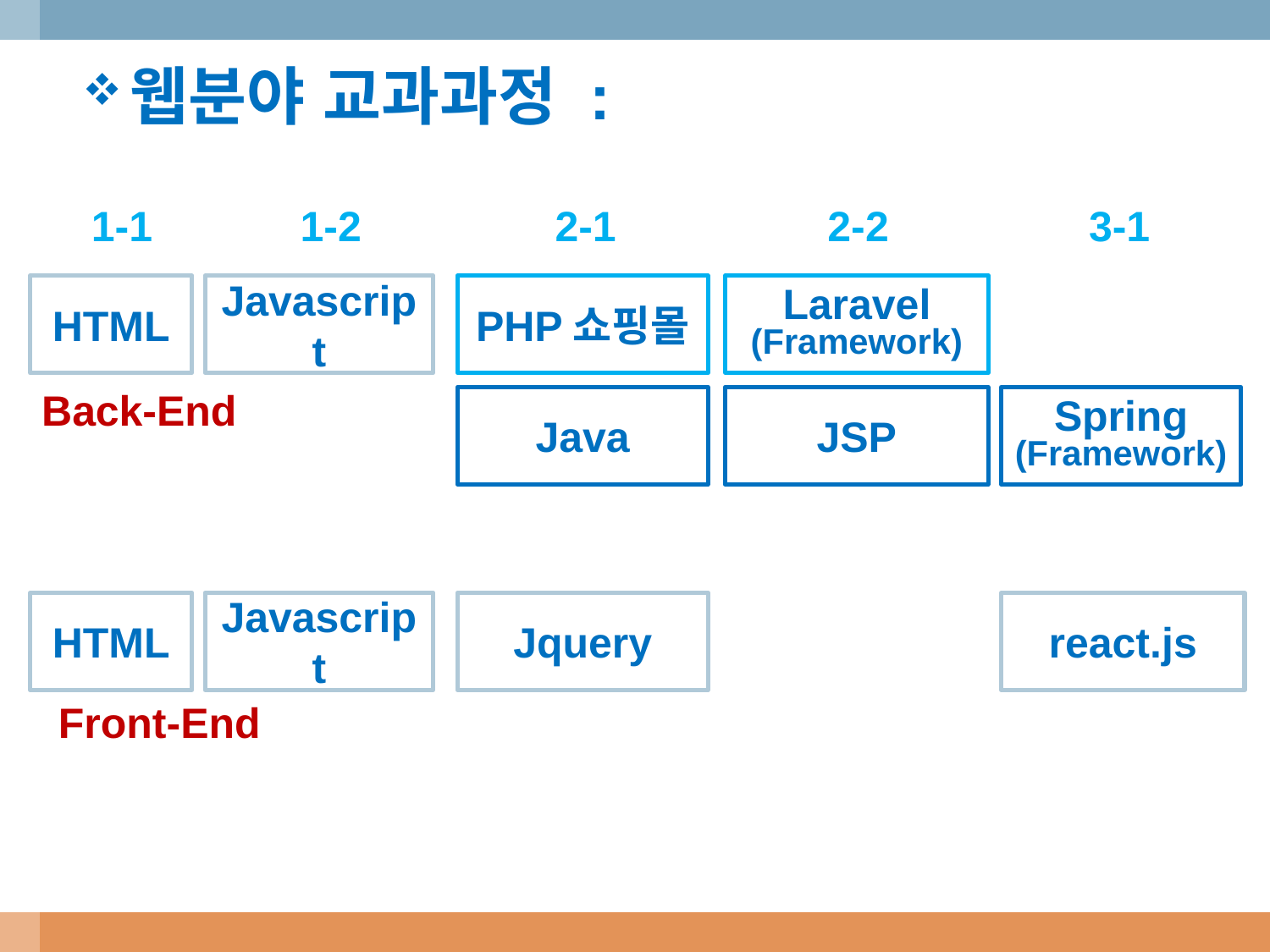

웹분야 교과과정 :
2-1
1-1
1-2
2-2
3-1
HTML
Javascript
PHP쇼핑몰
Laravel
(Framework)
Back-End
Java
JSP
Spring
(Framework)
HTML
Javascript
Jquery
react.js
Front-End